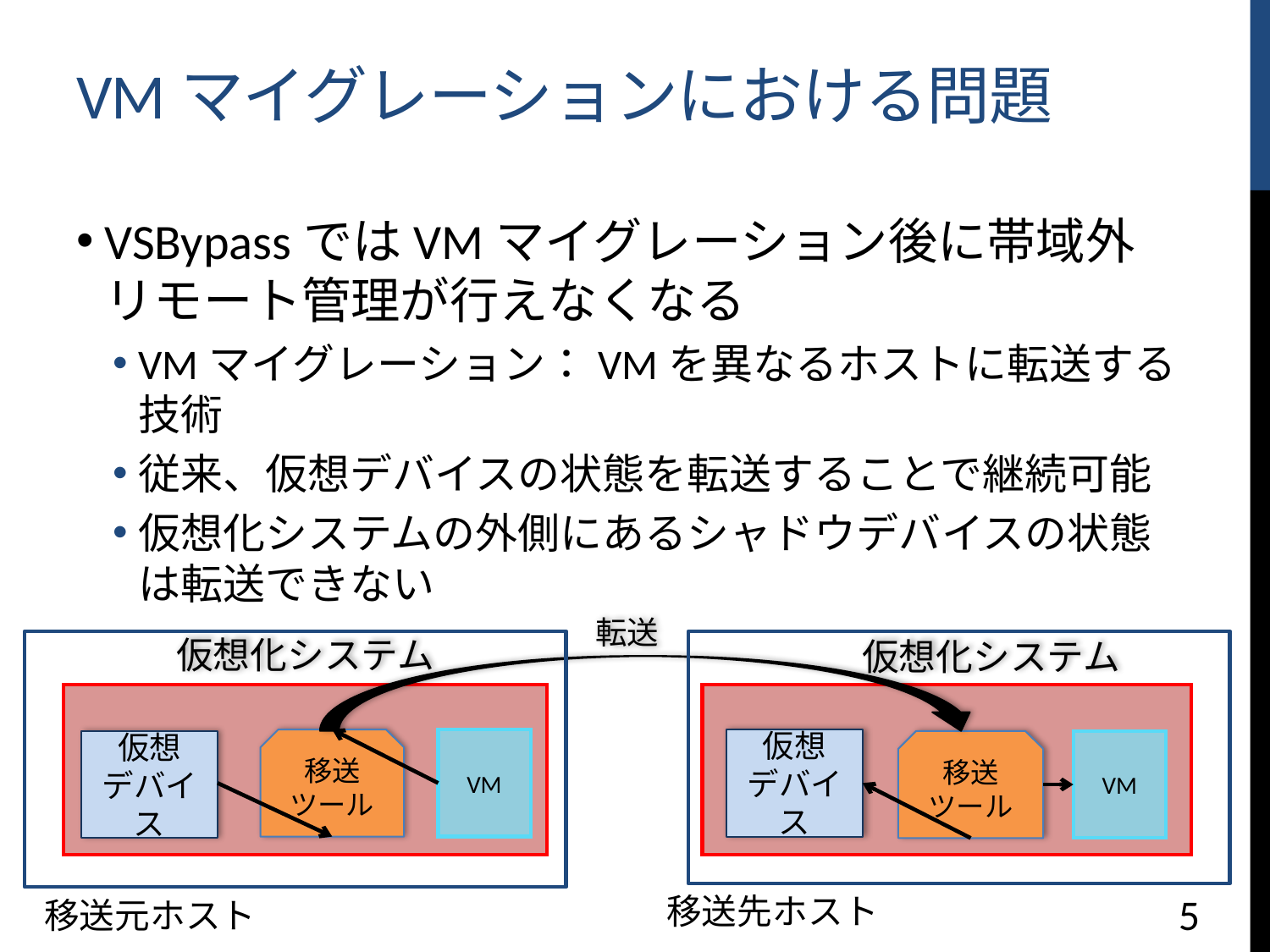

# VMマイグレーションにおける問題
VSBypassではVMマイグレーション後に帯域外リモート管理が行えなくなる
VMマイグレーション：VMを異なるホストに転送する技術
従来、仮想デバイスの状態を転送することで継続可能
仮想化システムの外側にあるシャドウデバイスの状態は転送できない
転送
仮想化システム

仮想化システム

移送ツール
VM
仮想
デバイス
仮想
デバイス
移送
ツール
VM
移送先ホスト
5
移送元ホスト